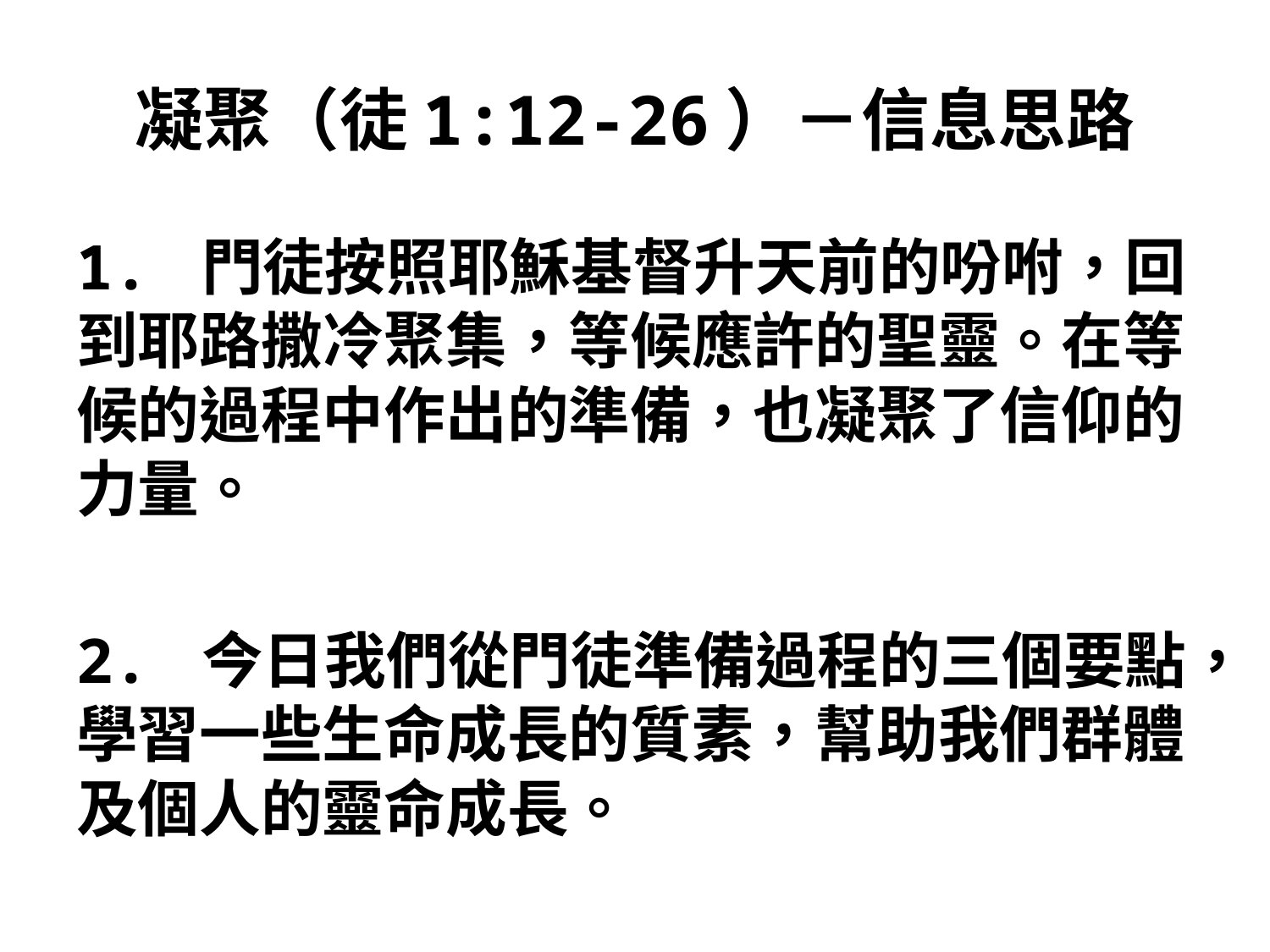

# 凝聚（徒1:12-26）－信息思路
1. 門徒按照耶穌基督升天前的吩咐，回到耶路撒冷聚集，等候應許的聖靈。在等候的過程中作出的準備，也凝聚了信仰的力量。

2. 今日我們從門徒準備過程的三個要點，學習一些生命成長的質素，幫助我們群體及個人的靈命成長。